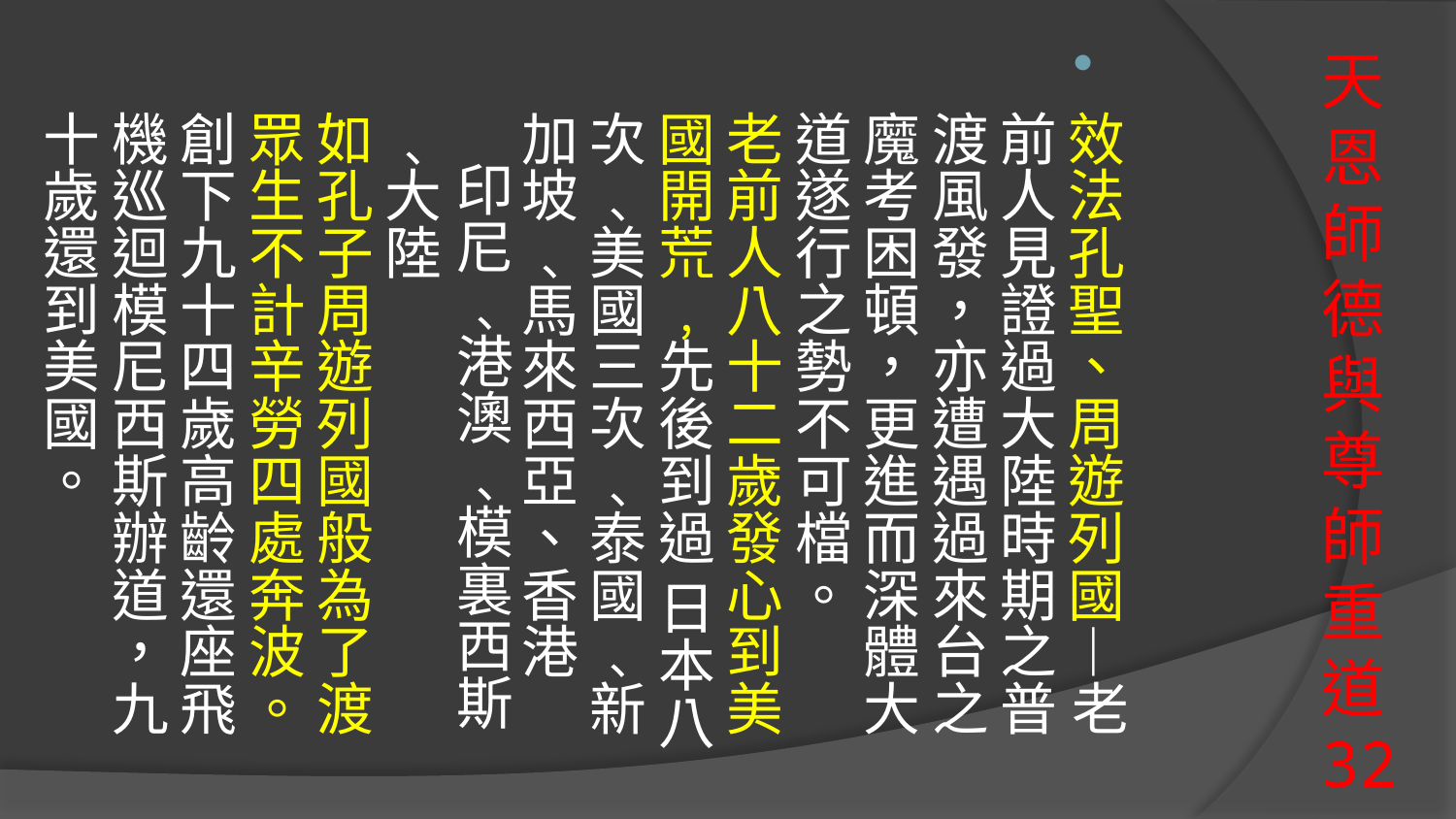

# 天恩師德與尊師重道 32
效法孔聖、周遊列國—老前人見證過大陸時期之普渡風發，亦遭遇過來台之魔考困頓，更進而深體大道遂行之勢不可檔。
老前人八十二歲發心到美國開荒﹐先後到過 日本八次﹑美國三次﹑泰國﹑新加坡﹑馬來西亞、香港
    印尼﹑港澳﹑模裏西斯﹑大陸
如孔子周遊列國般為了渡眾生不計辛勞四處奔波。
創下九十四歲高齡還座飛機巡迴模尼西斯辦道，九十歲還到美國。